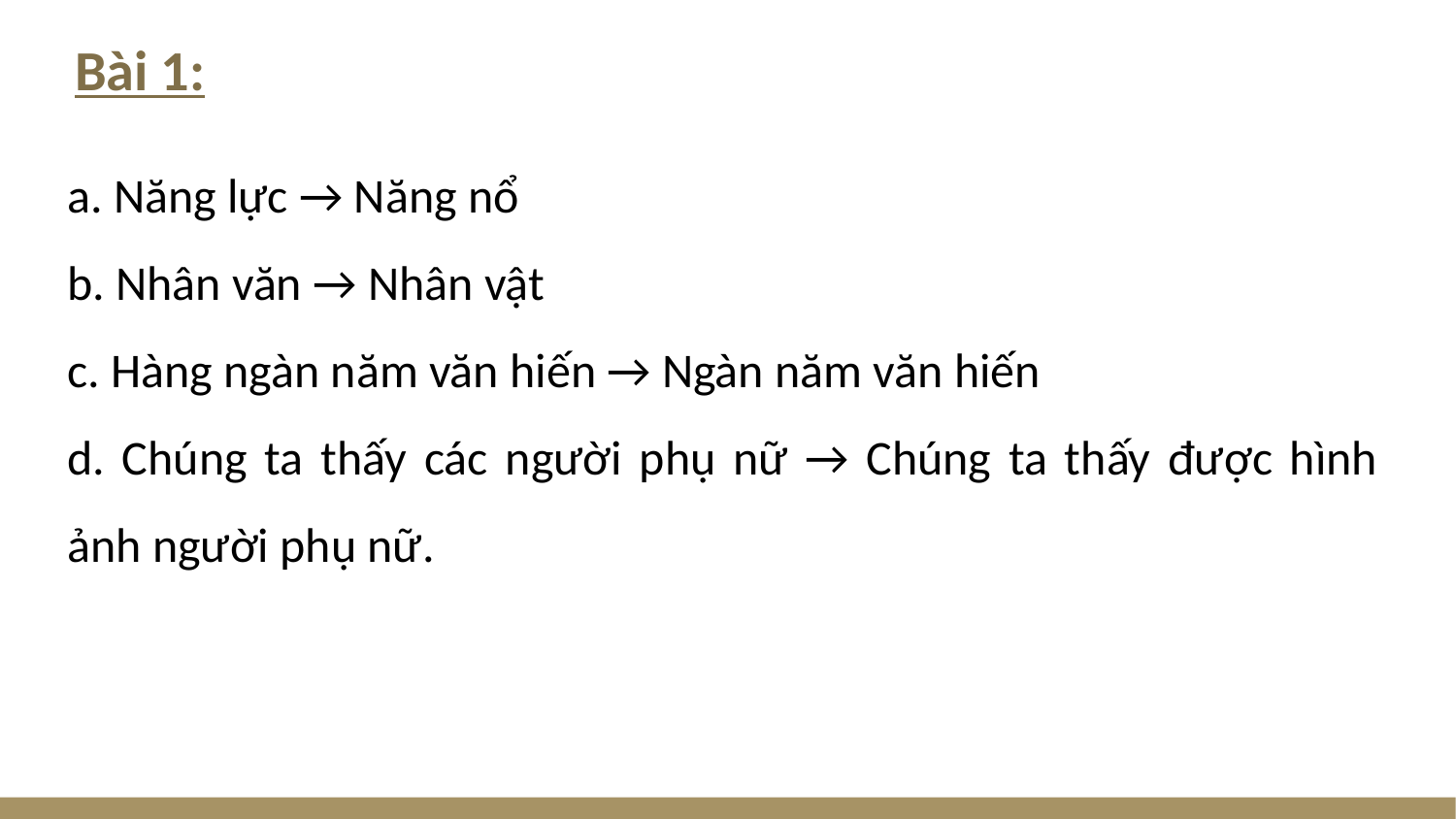

Bài 1:
点击添加主要内容
a. Năng lực → Năng nổ
b. Nhân văn → Nhân vật
c. Hàng ngàn năm văn hiến → Ngàn năm văn hiến
d. Chúng ta thấy các người phụ nữ → Chúng ta thấy được hình ảnh người phụ nữ.
Here you could describe the detile if you need it
Here you could describe the detile if you need it
Here you could describe the detile if you need it
Here you could describe the detile if you need it